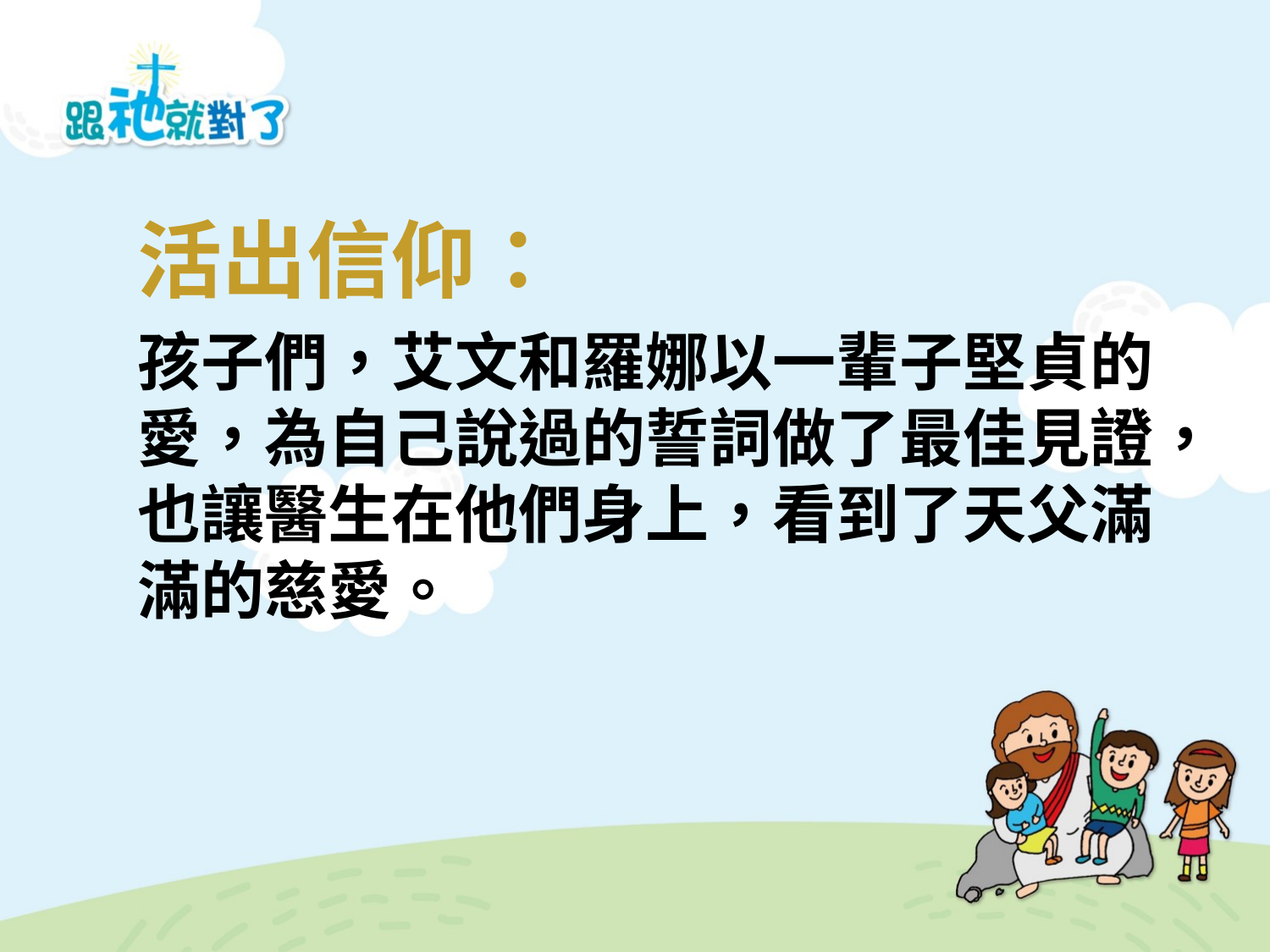

活出信仰：
孩子們，艾文和羅娜以一輩子堅貞的愛，為自己說過的誓詞做了最佳見證，也讓醫生在他們身上，看到了天父滿滿的慈愛。